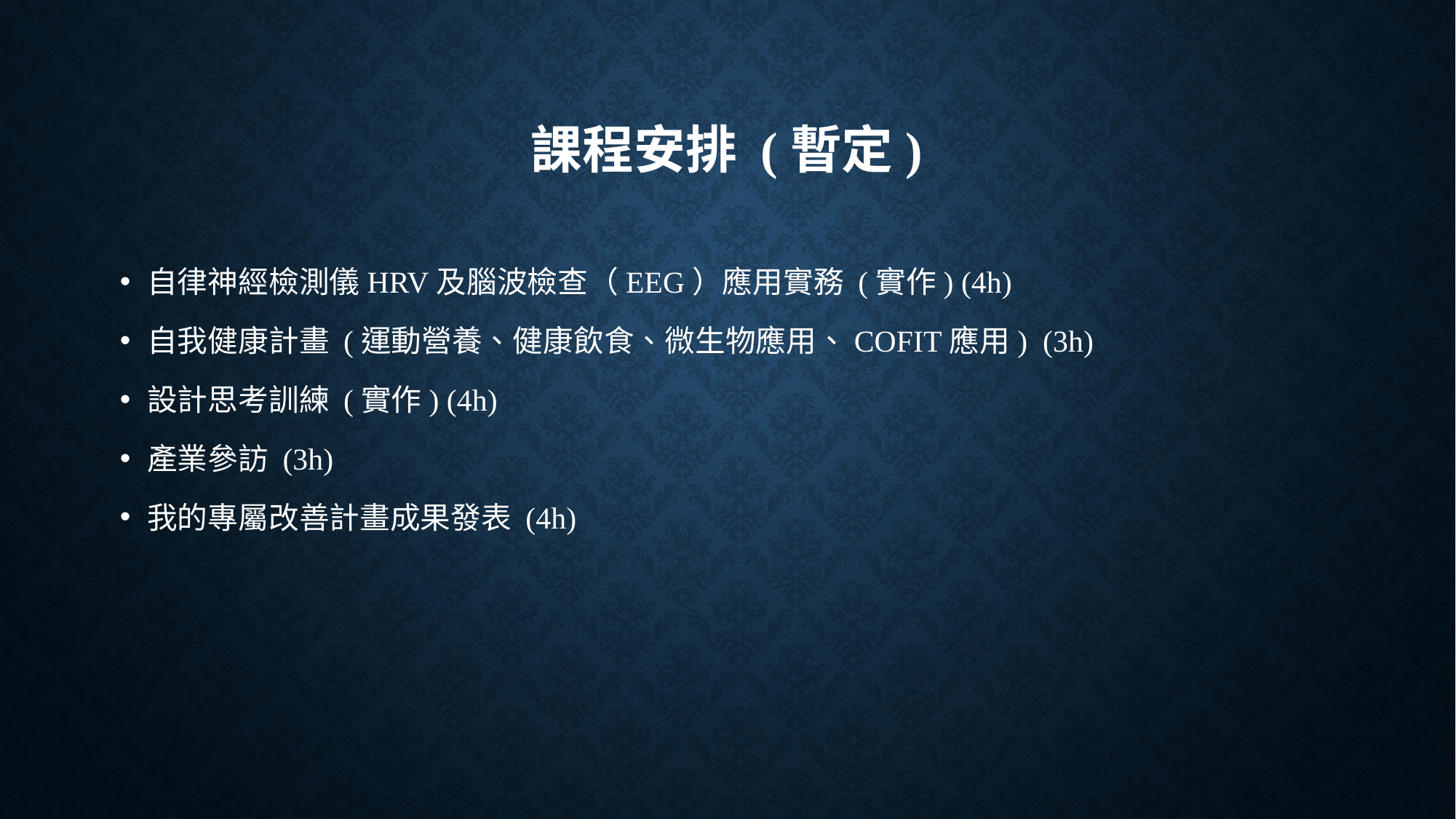

# 課程安排 (暫定)
自律神經檢測儀HRV及腦波檢查（EEG）應用實務 (實作) (4h)
自我健康計畫 (運動營養、健康飲食、微生物應用、COFIT應用)  (3h)
設計思考訓練 (實作) (4h)
產業參訪 (3h)
我的專屬改善計畫成果發表 (4h)